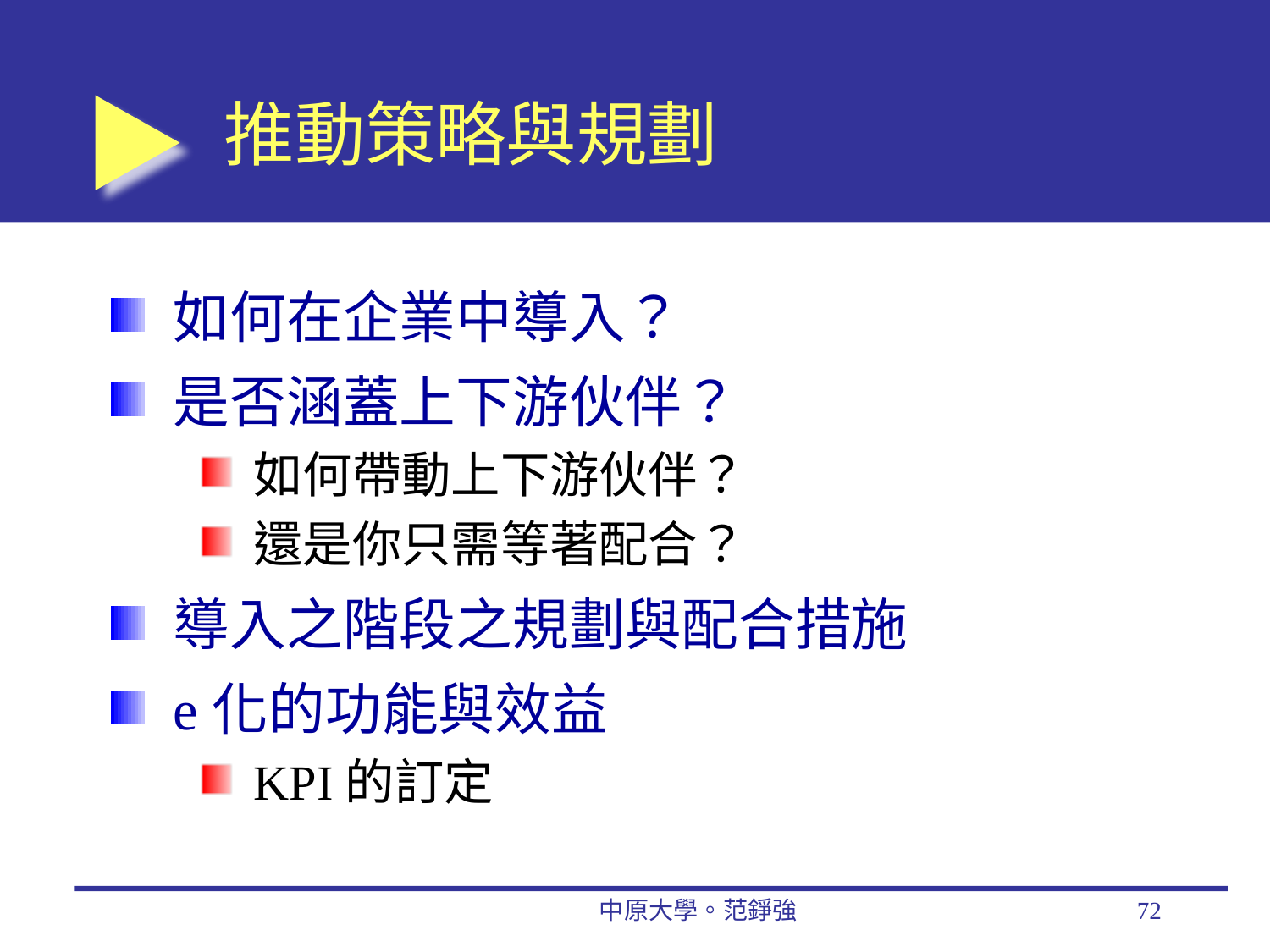

# 推動策略與規劃
如何在企業中導入？
是否涵蓋上下游伙伴？
如何帶動上下游伙伴？
還是你只需等著配合？
導入之階段之規劃與配合措施
e化的功能與效益
KPI的訂定
中原大學。范錚強
72